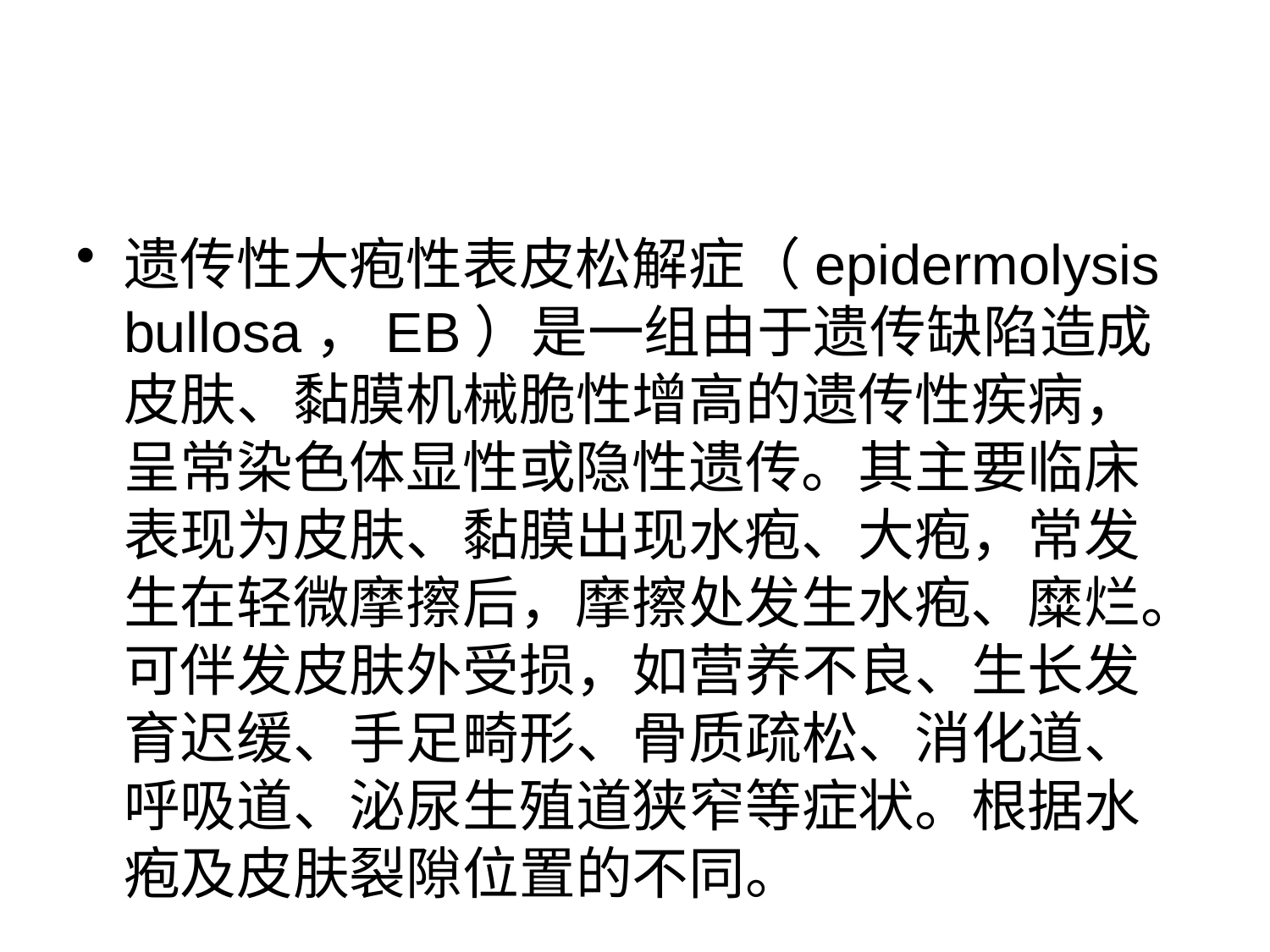

#
遗传性大疱性表皮松解症（epidermolysis bullosa，EB）是一组由于遗传缺陷造成皮肤、黏膜机械脆性增高的遗传性疾病，呈常染色体显性或隐性遗传。其主要临床表现为皮肤、黏膜出现水疱、大疱，常发生在轻微摩擦后，摩擦处发生水疱、糜烂。可伴发皮肤外受损，如营养不良、生长发育迟缓、手足畸形、骨质疏松、消化道、呼吸道、泌尿生殖道狭窄等症状。根据水疱及皮肤裂隙位置的不同。